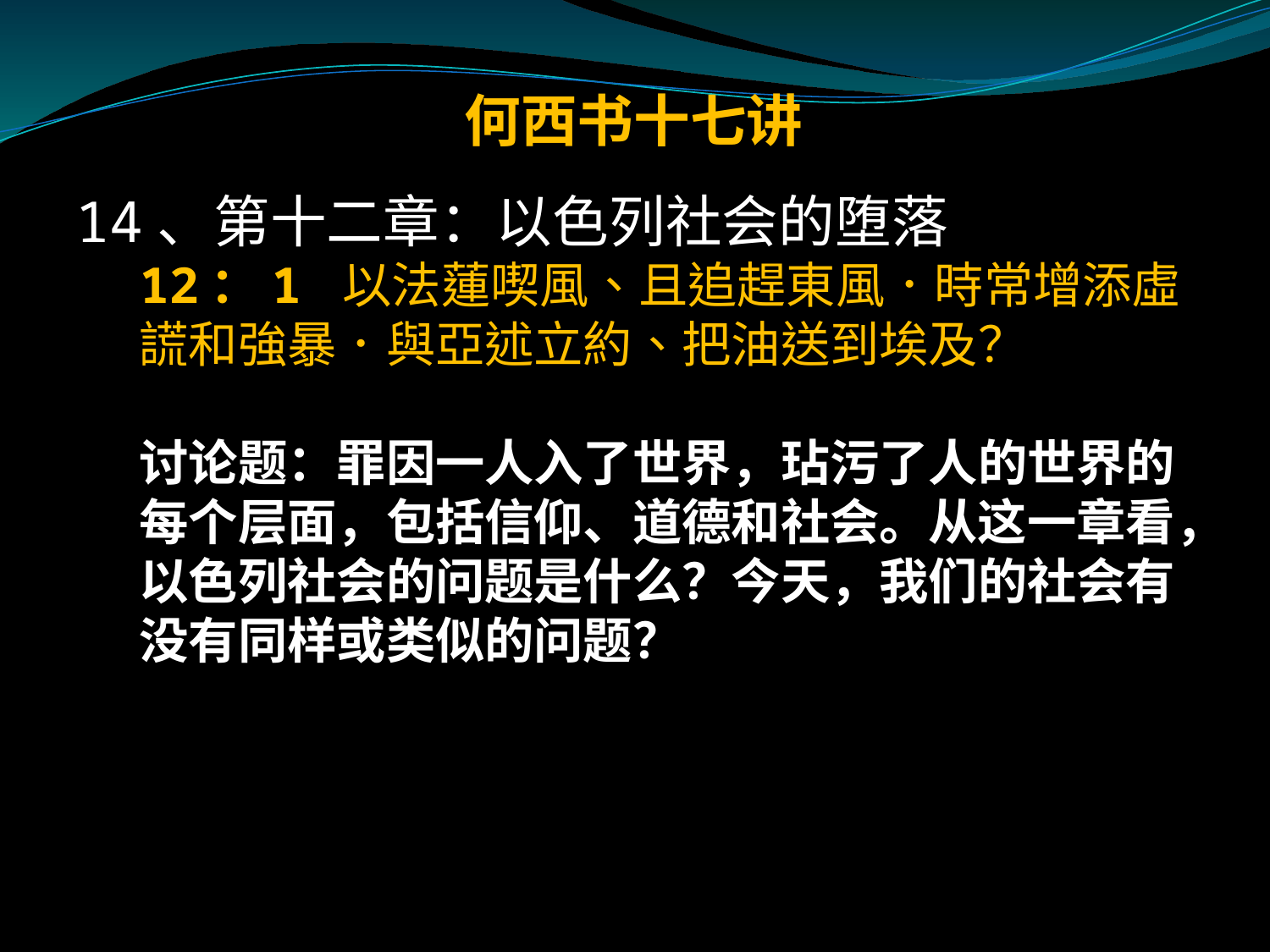

# 何西书十七讲
14、第十二章：以色列社会的堕落
12：1 以法蓮喫風、且追趕東風．時常增添虛謊和強暴．與亞述立約、把油送到埃及？

讨论题：罪因一人入了世界，玷污了人的世界的每个层面，包括信仰、道德和社会。从这一章看，以色列社会的问题是什么？今天，我们的社会有没有同样或类似的问题？